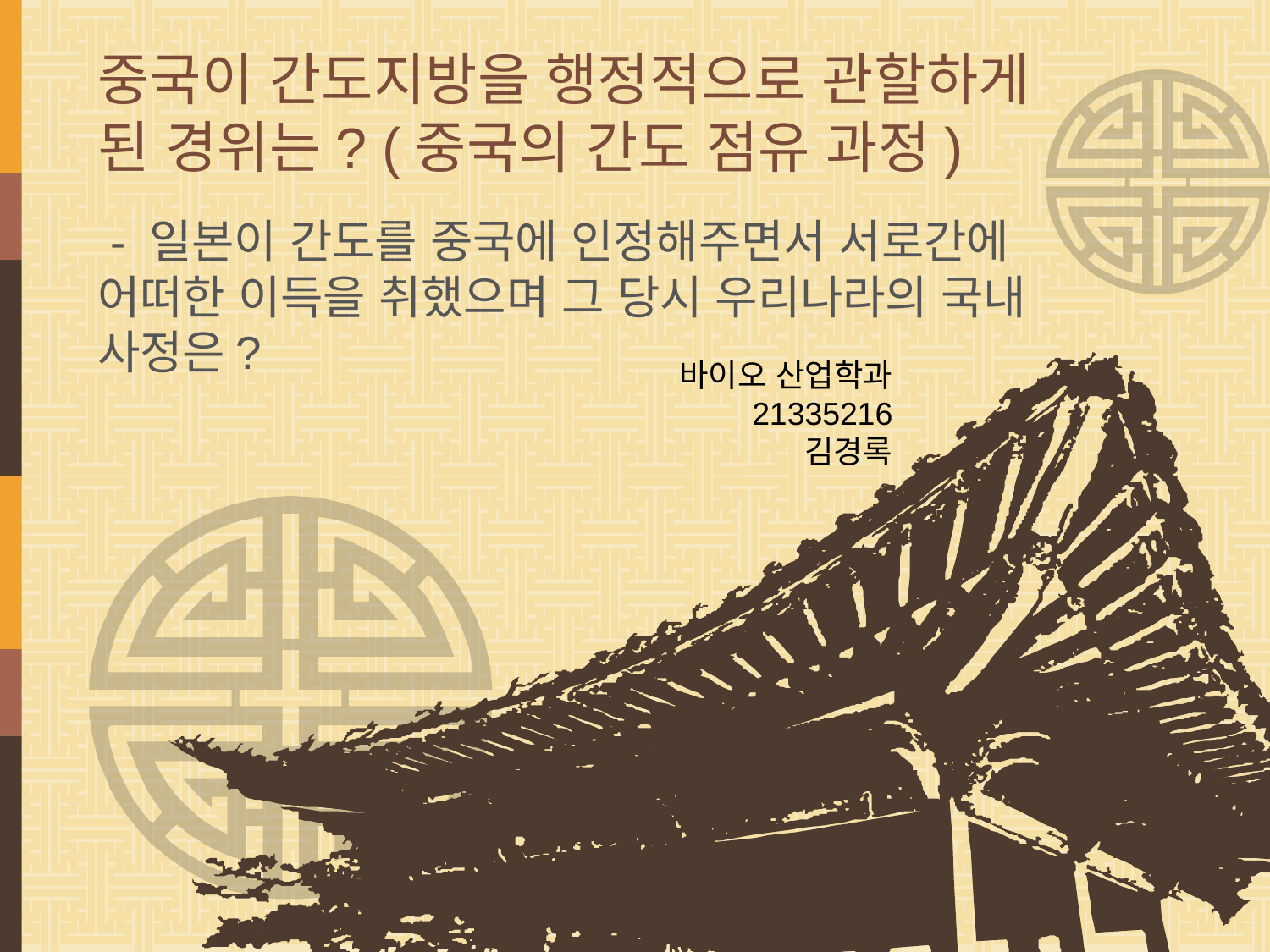

# 중국이 간도지방을 행정적으로 관할하게
된 경위는? (중국의 간도 점유 과정)
 - 일본이 간도를 중국에 인정해주면서 서로간에 어떠한 이득을 취했으며 그 당시 우리나라의 국내 사정은?
바이오 산업학과
21335216
김경록